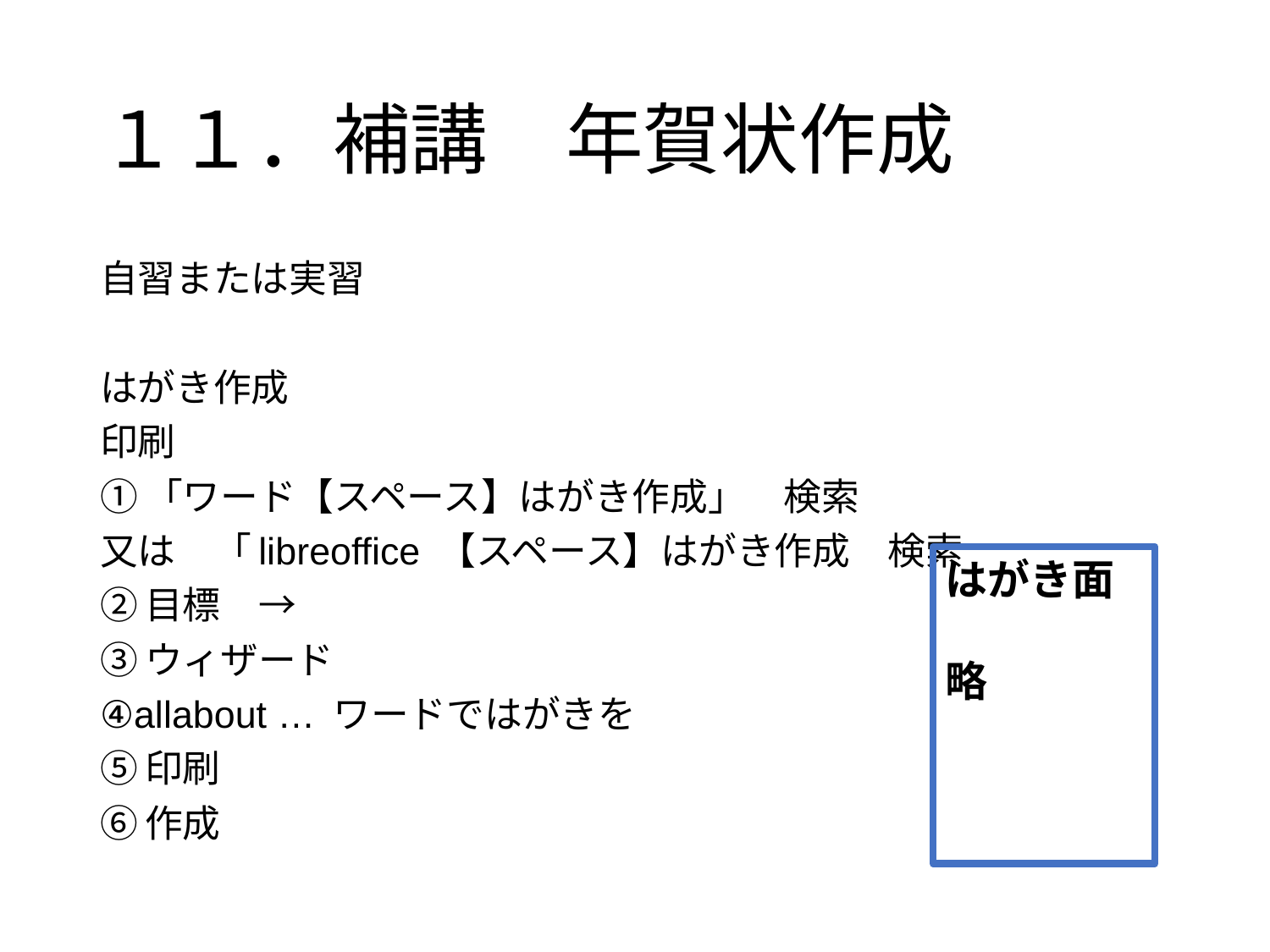

# １１．補講　年賀状作成
自習または実習

はがき作成
印刷
①「ワード【スペース】はがき作成」　検索
又は　「libreoffice 【スペース】はがき作成　検索
②目標　→
③ウィザード
④allabout … ワードではがきを
⑤印刷
⑥作成
はがき面

略